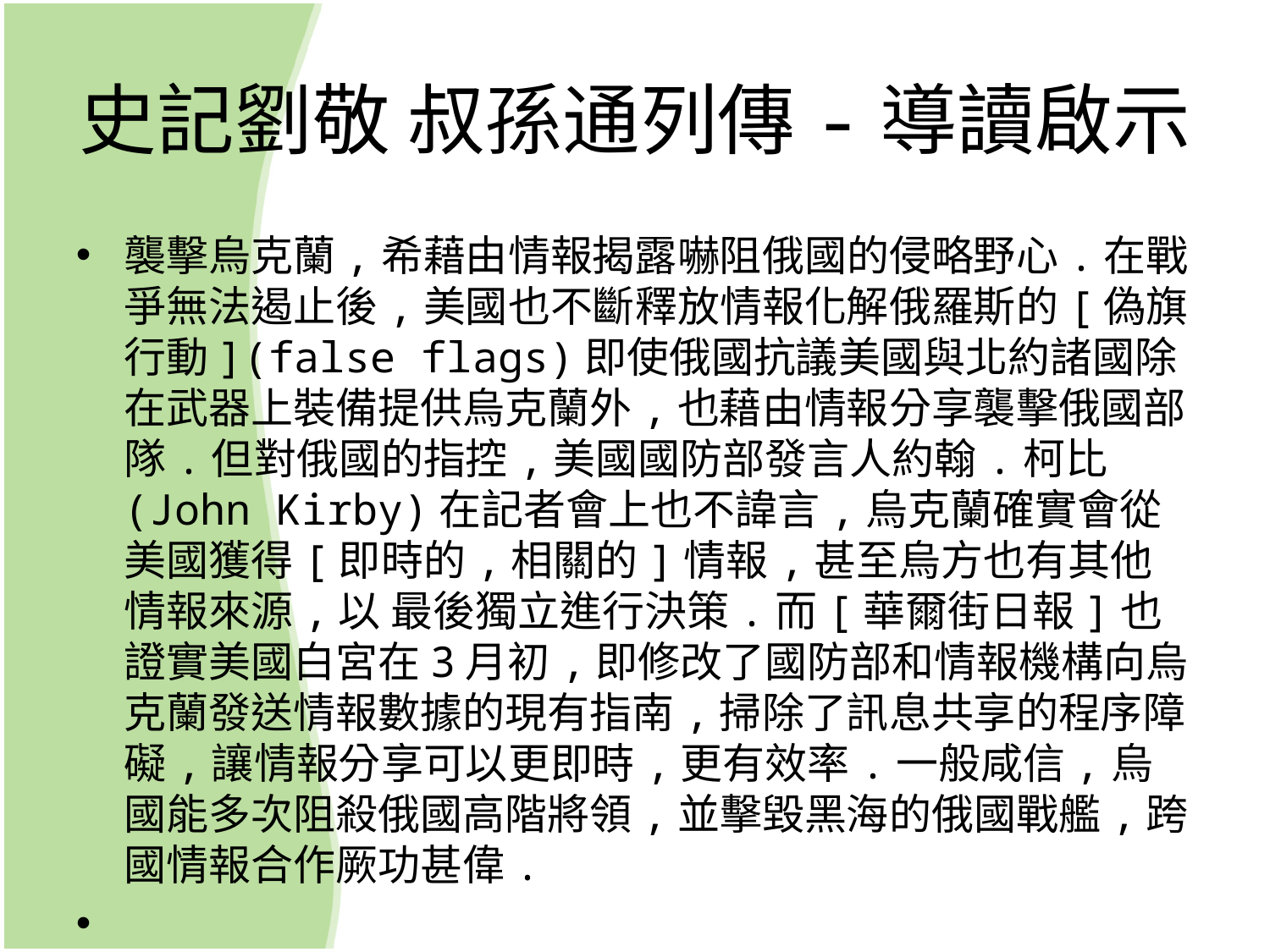

# 史記劉敬 叔孫通列傳-導讀啟示
襲擊烏克蘭,希藉由情報揭露嚇阻俄國的侵略野心.在戰爭無法遏止後,美國也不斷釋放情報化解俄羅斯的[偽旗行動](false flags)即使俄國抗議美國與北約諸國除在武器上裝備提供烏克蘭外,也藉由情報分享襲擊俄國部隊.但對俄國的指控,美國國防部發言人約翰.柯比(John Kirby)在記者會上也不諱言,烏克蘭確實會從美國獲得[即時的,相關的]情報,甚至烏方也有其他情報來源,以 最後獨立進行決策.而[華爾街日報]也證實美國白宮在3月初,即修改了國防部和情報機構向烏克蘭發送情報數據的現有指南,掃除了訊息共享的程序障礙,讓情報分享可以更即時,更有效率.一般咸信,烏國能多次阻殺俄國高階將領,並擊毀黑海的俄國戰艦,跨國情報合作厥功甚偉.